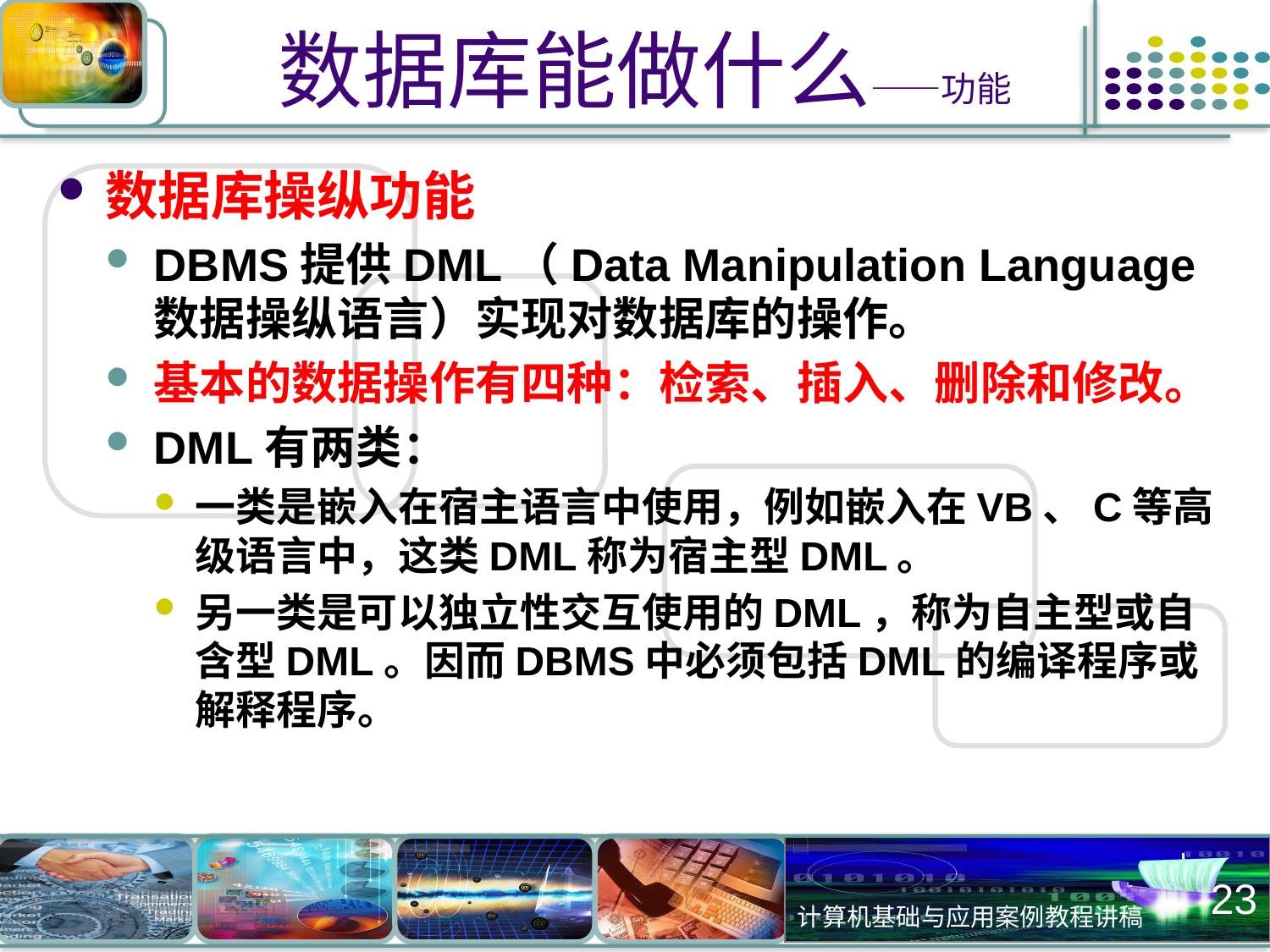

# 数据库能做什么——功能
数据库操纵功能
DBMS提供DML（Data Manipulation Language数据操纵语言）实现对数据库的操作。
基本的数据操作有四种：检索、插入、删除和修改。
DML有两类：
一类是嵌入在宿主语言中使用，例如嵌入在VB、C等高级语言中，这类DML称为宿主型DML。
另一类是可以独立性交互使用的DML，称为自主型或自含型DML。因而DBMS中必须包括DML的编译程序或解释程序。
23